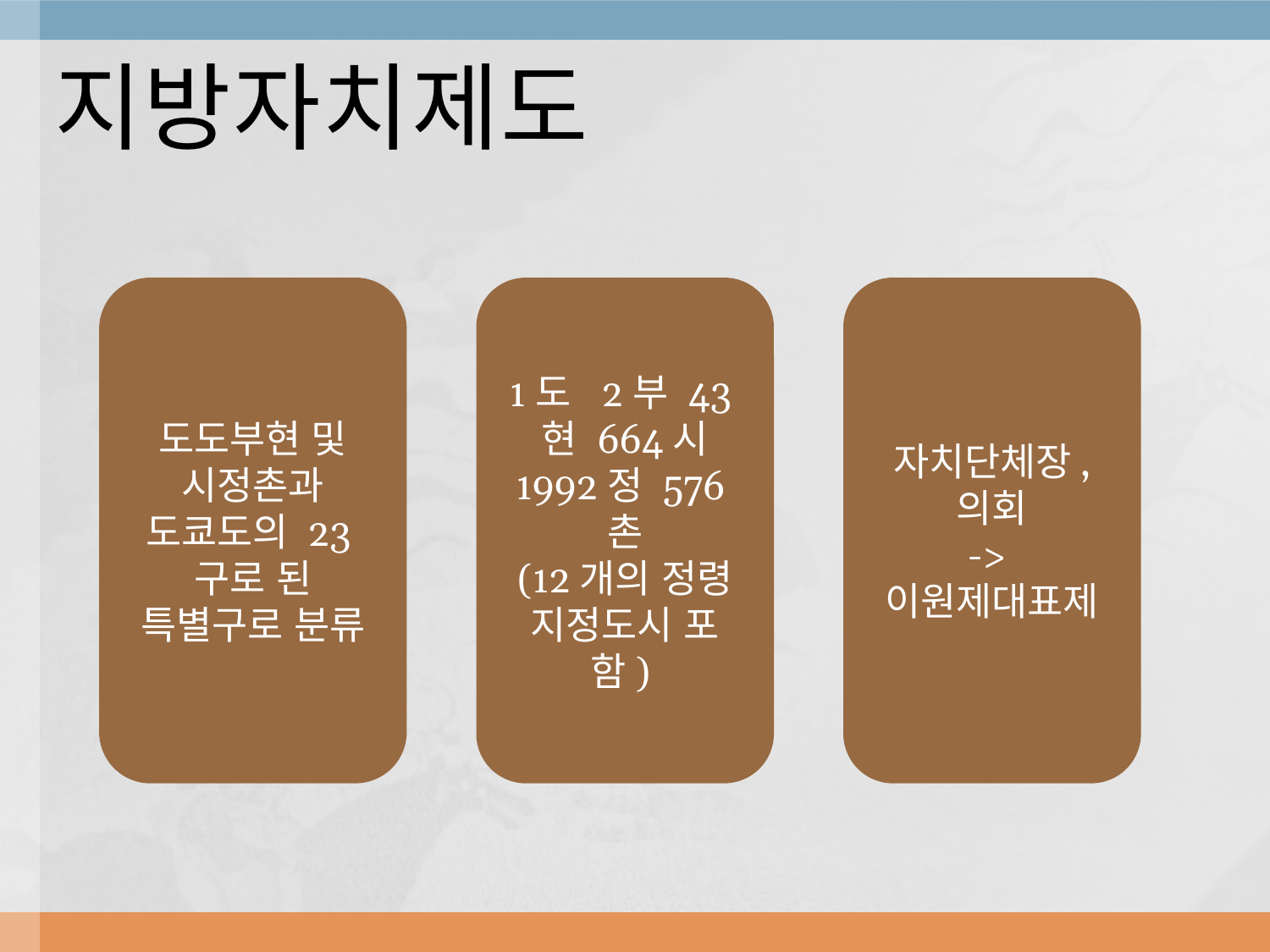

# 지방자치제도
도도부현 및 시정촌과 도쿄도의 23구로 된 특별구로 분류
1도  2부 43현 664시 1992정 576촌
(12개의 정령 지정도시 포함)
자치단체장,
의회
->이원제대표제